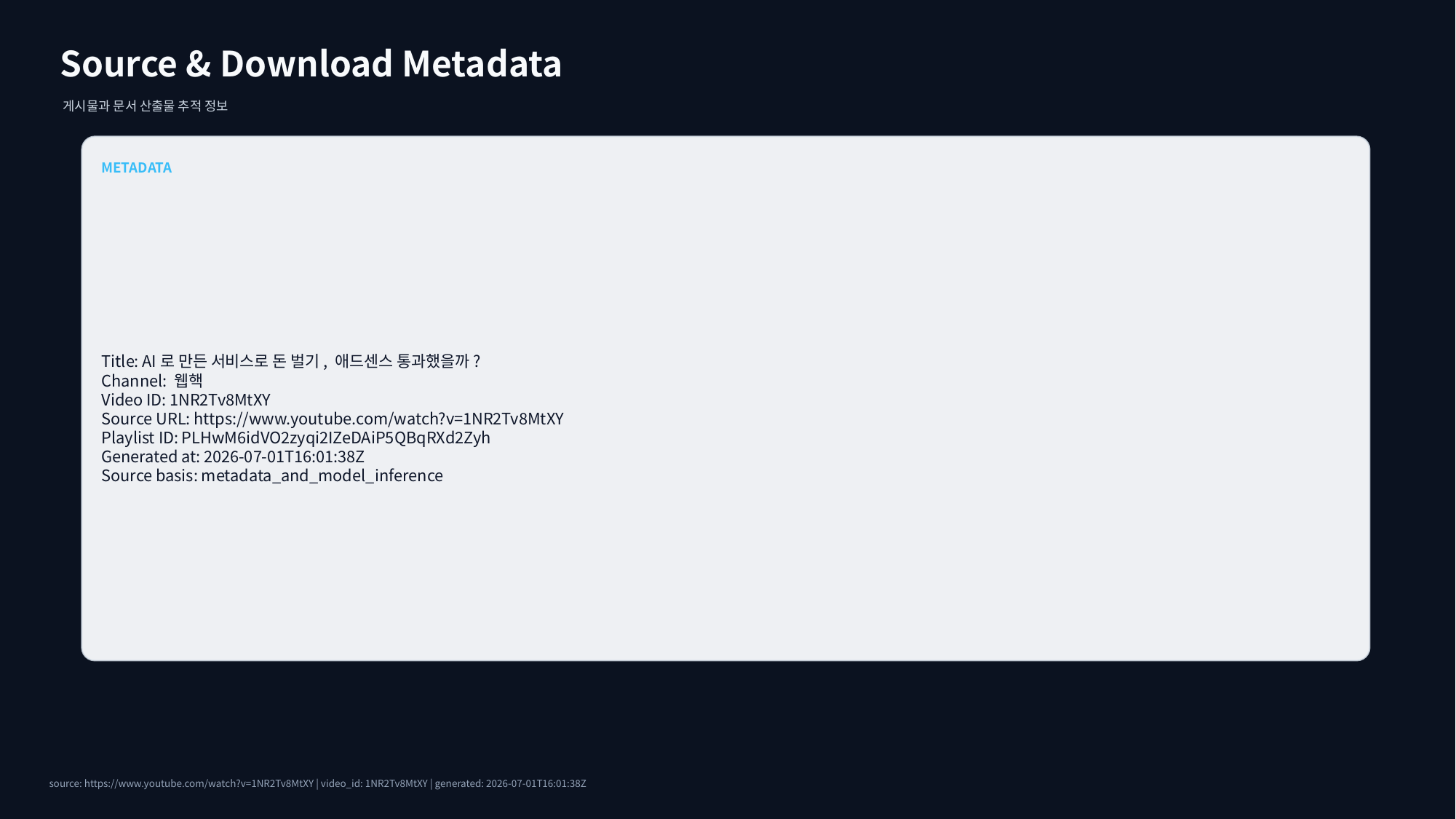

Source & Download Metadata
게시물과 문서 산출물 추적 정보

METADATA
Title: AI로 만든 서비스로 돈 벌기, 애드센스 통과했을까?
Channel: 웹핵
Video ID: 1NR2Tv8MtXY
Source URL: https://www.youtube.com/watch?v=1NR2Tv8MtXY
Playlist ID: PLHwM6idVO2zyqi2IZeDAiP5QBqRXd2Zyh
Generated at: 2026-07-01T16:01:38Z
Source basis: metadata_and_model_inference
source: https://www.youtube.com/watch?v=1NR2Tv8MtXY | video_id: 1NR2Tv8MtXY | generated: 2026-07-01T16:01:38Z